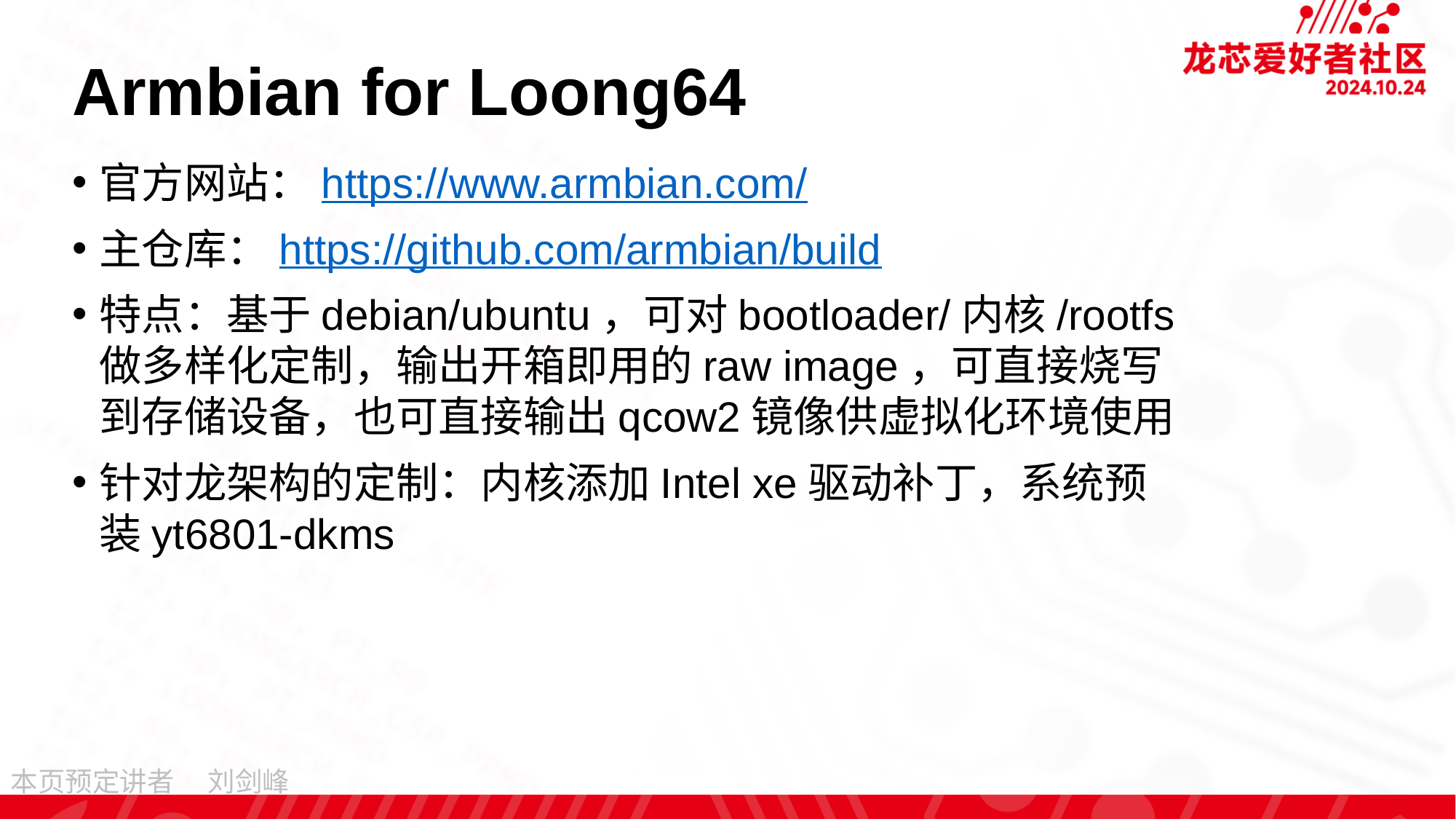

# Armbian for Loong64
官方网站：https://www.armbian.com/
主仓库：https://github.com/armbian/build
特点：基于debian/ubuntu，可对bootloader/内核/rootfs做多样化定制，输出开箱即用的raw image，可直接烧写到存储设备，也可直接输出qcow2镜像供虚拟化环境使用
针对龙架构的定制：内核添加Intel xe驱动补丁，系统预装yt6801-dkms
刘剑峰